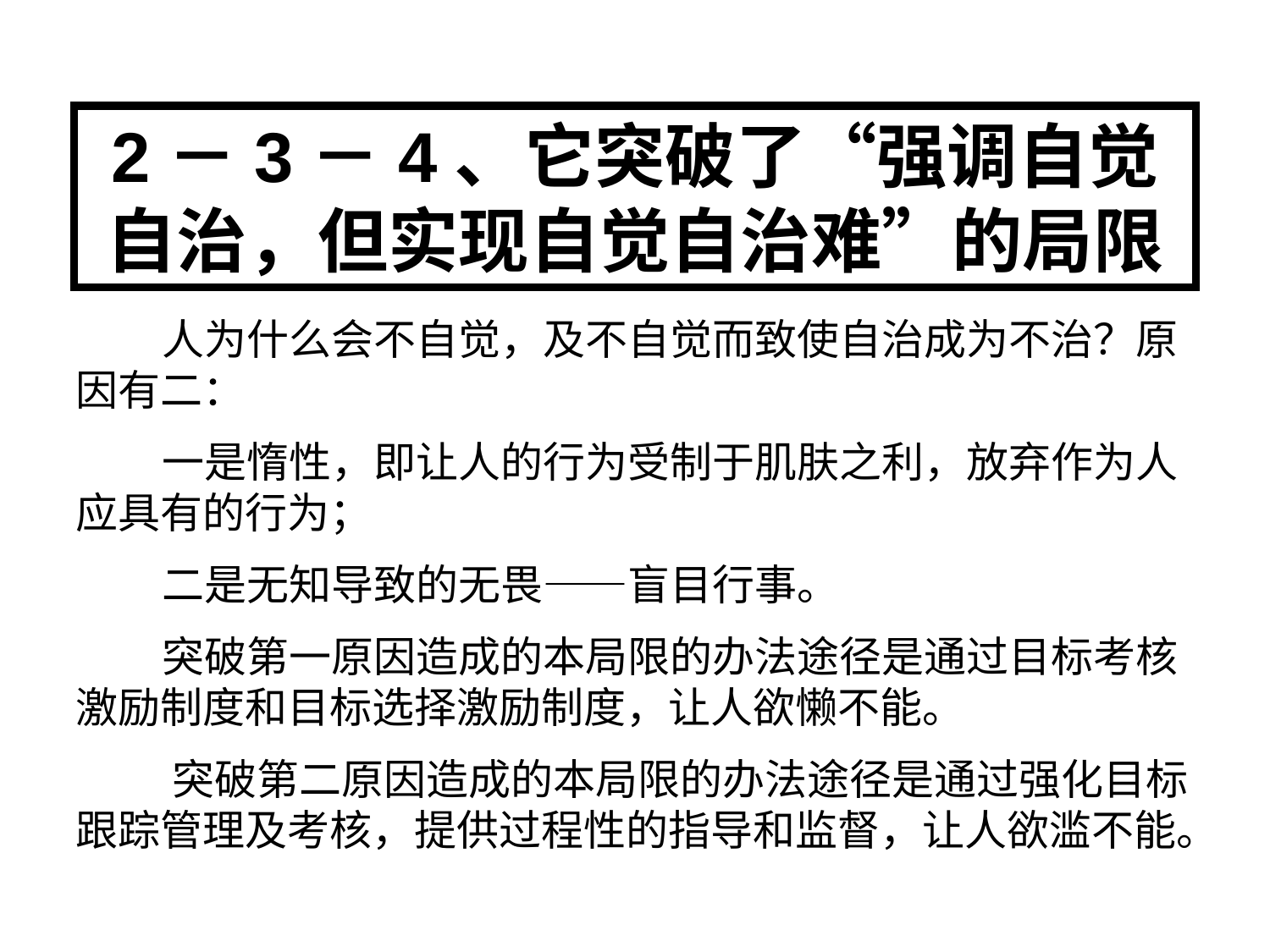

2－3－4、它突破了“强调自觉自治，但实现自觉自治难”的局限
        人为什么会不自觉，及不自觉而致使自治成为不治？原因有二：
        一是惰性，即让人的行为受制于肌肤之利，放弃作为人应具有的行为；
        二是无知导致的无畏——盲目行事。
        突破第一原因造成的本局限的办法途径是通过目标考核激励制度和目标选择激励制度，让人欲懒不能。
         突破第二原因造成的本局限的办法途径是通过强化目标跟踪管理及考核，提供过程性的指导和监督，让人欲滥不能。